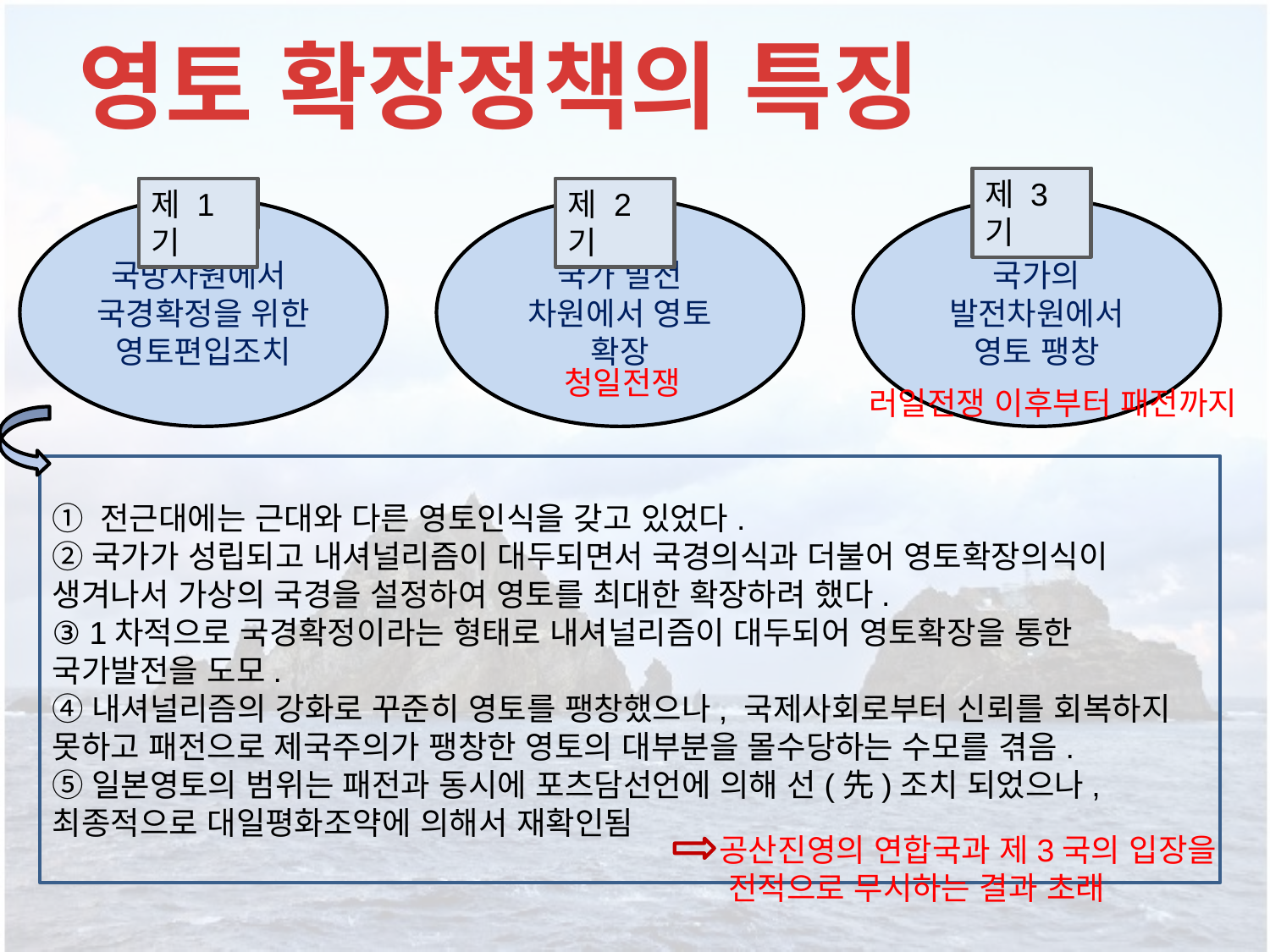

영토 확장정책의 특징

제 3기

제 1기

제 2기
국방차원에서
국경확정을 위한 영토편입조치
국가 발전 차원에서 영토 확장
국가의 발전차원에서 영토 팽창
청일전쟁
러일전쟁 이후부터 패전까지

① 전근대에는 근대와 다른 영토인식을 갖고 있었다.
②국가가 성립되고 내셔널리즘이 대두되면서 국경의식과 더불어 영토확장의식이 생겨나서 가상의 국경을 설정하여 영토를 최대한 확장하려 했다.
③ 1차적으로 국경확정이라는 형태로 내셔널리즘이 대두되어 영토확장을 통한 국가발전을 도모.
④내셔널리즘의 강화로 꾸준히 영토를 팽창했으나, 국제사회로부터 신뢰를 회복하지 못하고 패전으로 제국주의가 팽창한 영토의 대부분을 몰수당하는 수모를 겪음.
⑤일본영토의 범위는 패전과 동시에 포츠담선언에 의해 선(先)조치 되었으나, 최종적으로 대일평화조약에 의해서 재확인됨
     공산진영의 연합국과 제3국의 입장을
      전적으로 무시하는 결과 초래